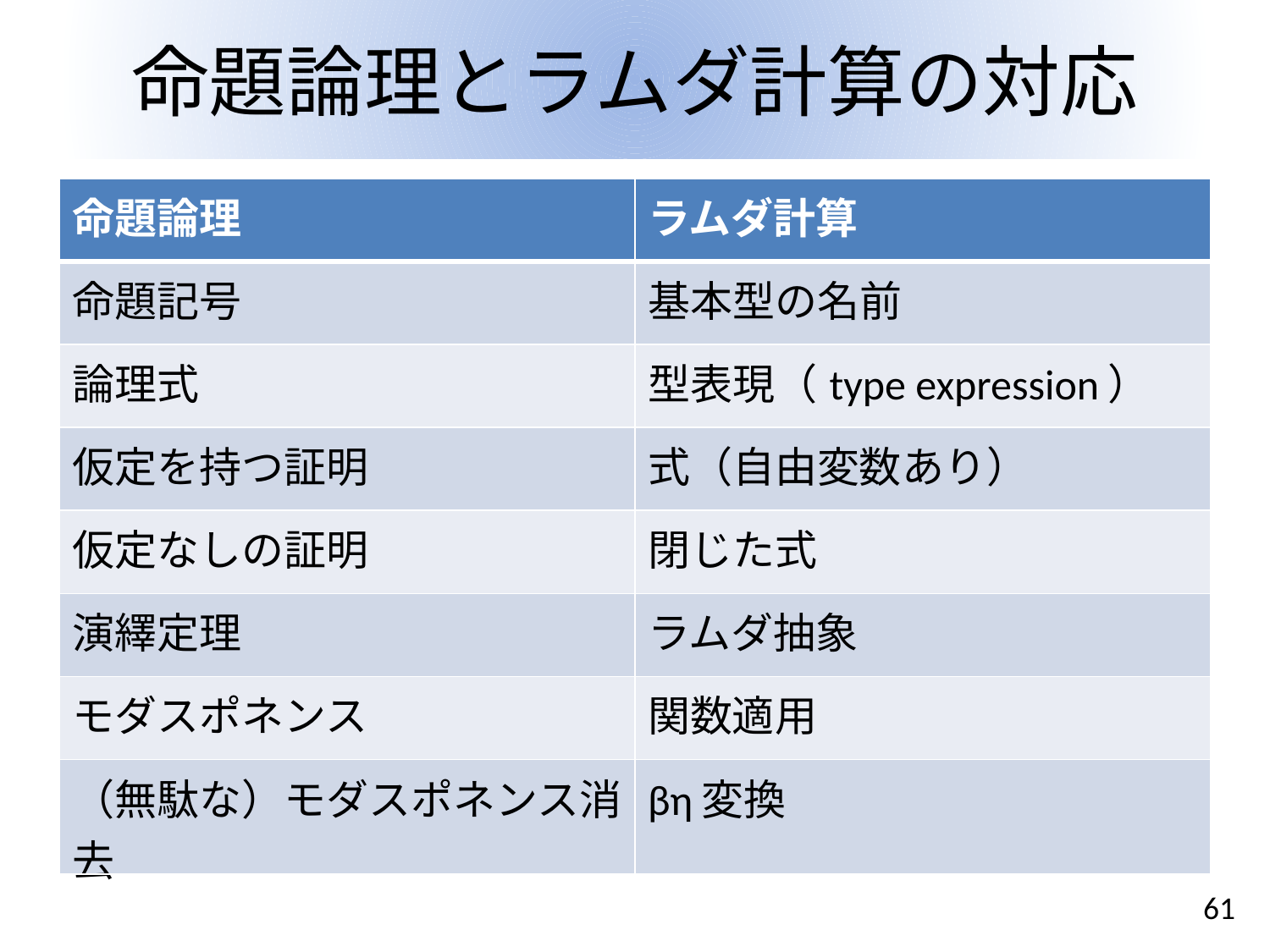

# 命題論理とラムダ計算の対応
| 命題論理 | ラムダ計算 |
| --- | --- |
| 命題記号 | 基本型の名前 |
| 論理式 | 型表現（type expression） |
| 仮定を持つ証明 | 式（自由変数あり） |
| 仮定なしの証明 | 閉じた式 |
| 演繹定理 | ラムダ抽象 |
| モダスポネンス | 関数適用 |
| （無駄な）モダスポネンス消去 | βη変換 |
61